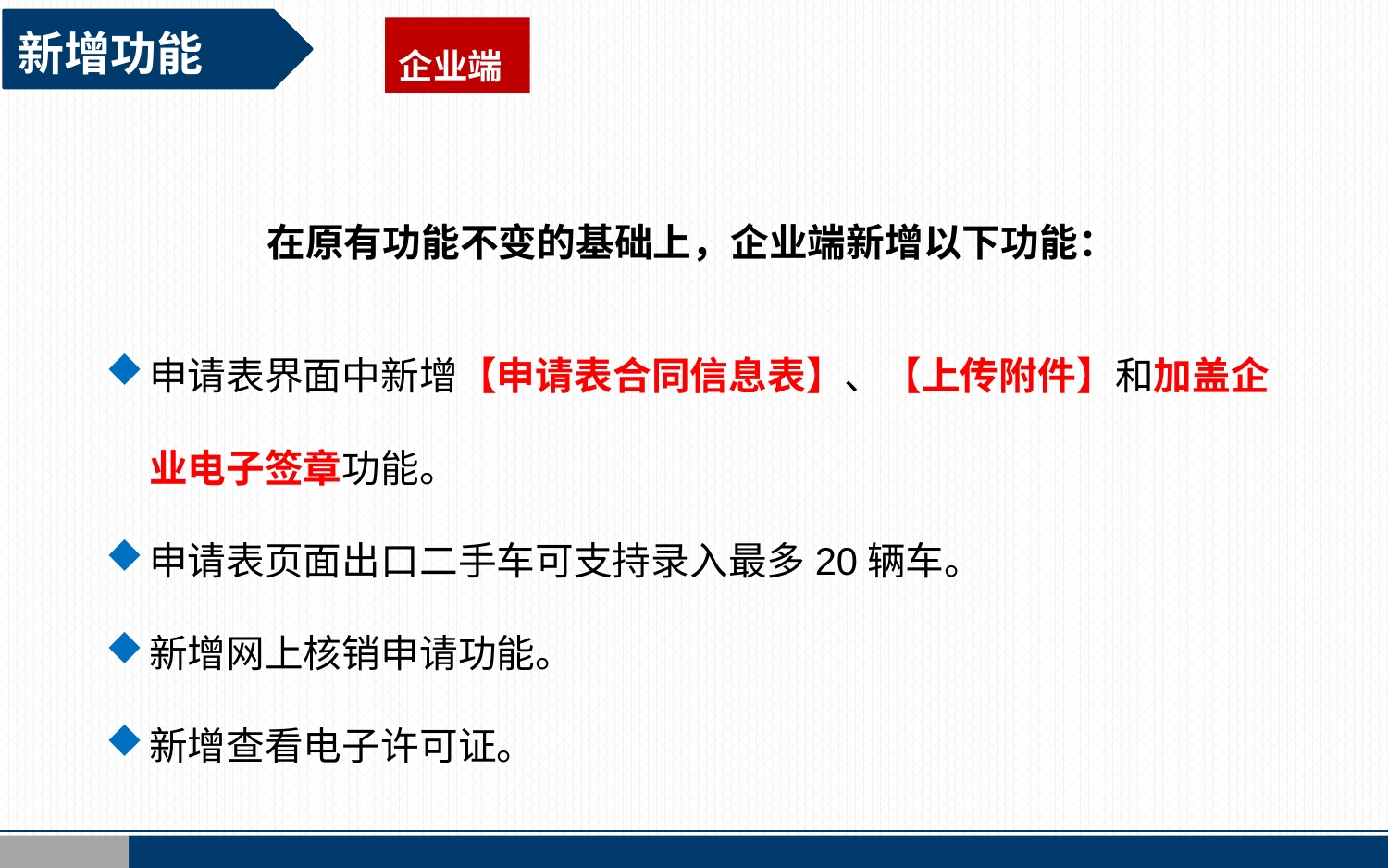

新增功能
企业端
在原有功能不变的基础上，企业端新增以下功能：
申请表界面中新增【申请表合同信息表】、【上传附件】和加盖企业电子签章功能。
申请表页面出口二手车可支持录入最多20辆车。
新增网上核销申请功能。
新增查看电子许可证。